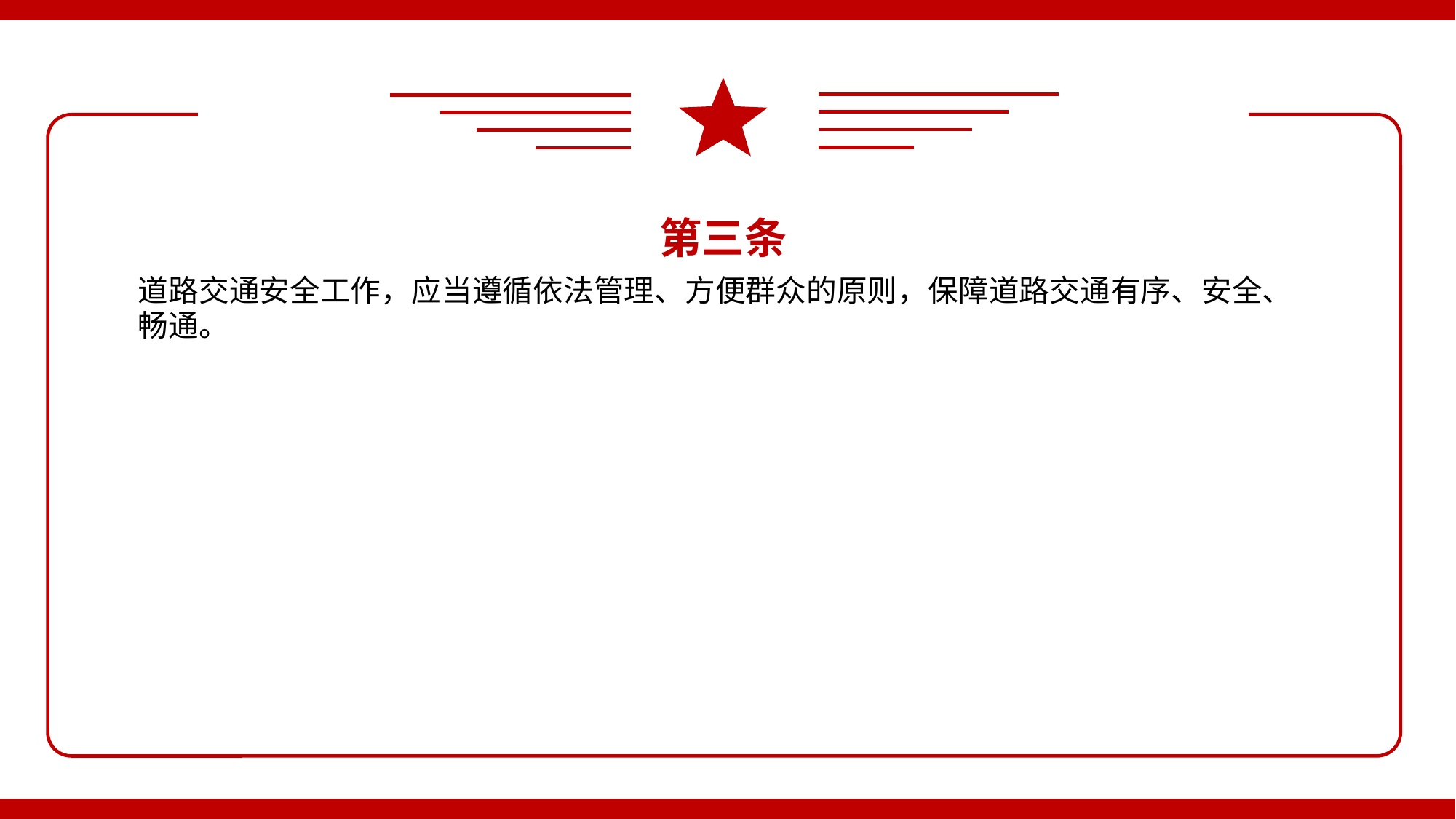

第三条
道路交通安全工作，应当遵循依法管理、方便群众的原则，保障道路交通有序、安全、畅通。